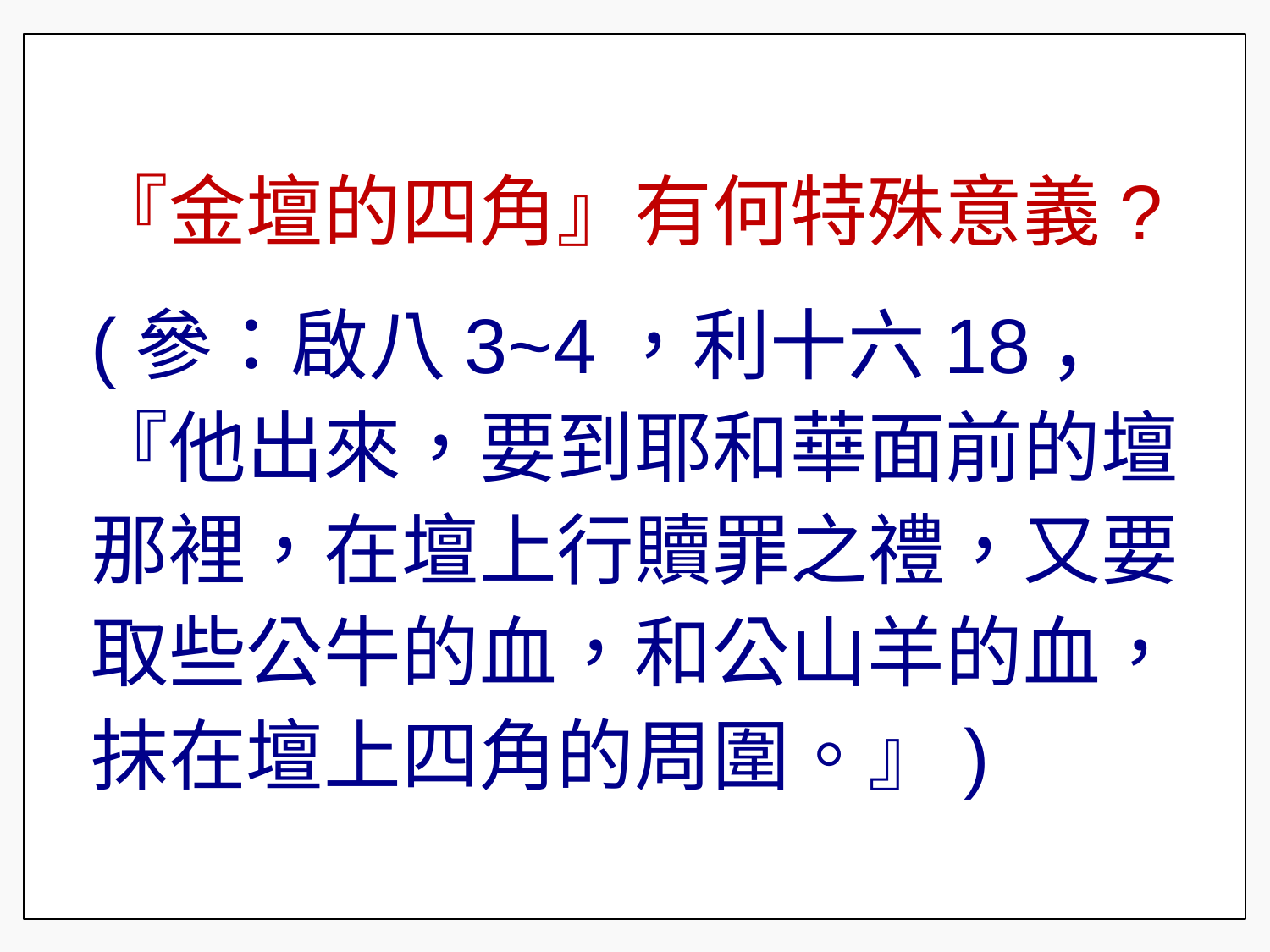

『金壇的四角』有何特殊意義?
(參：啟八3~4，利十六18，『他出來，要到耶和華面前的壇那裡，在壇上行贖罪之禮，又要取些公牛的血，和公山羊的血，抹在壇上四角的周圍。』)